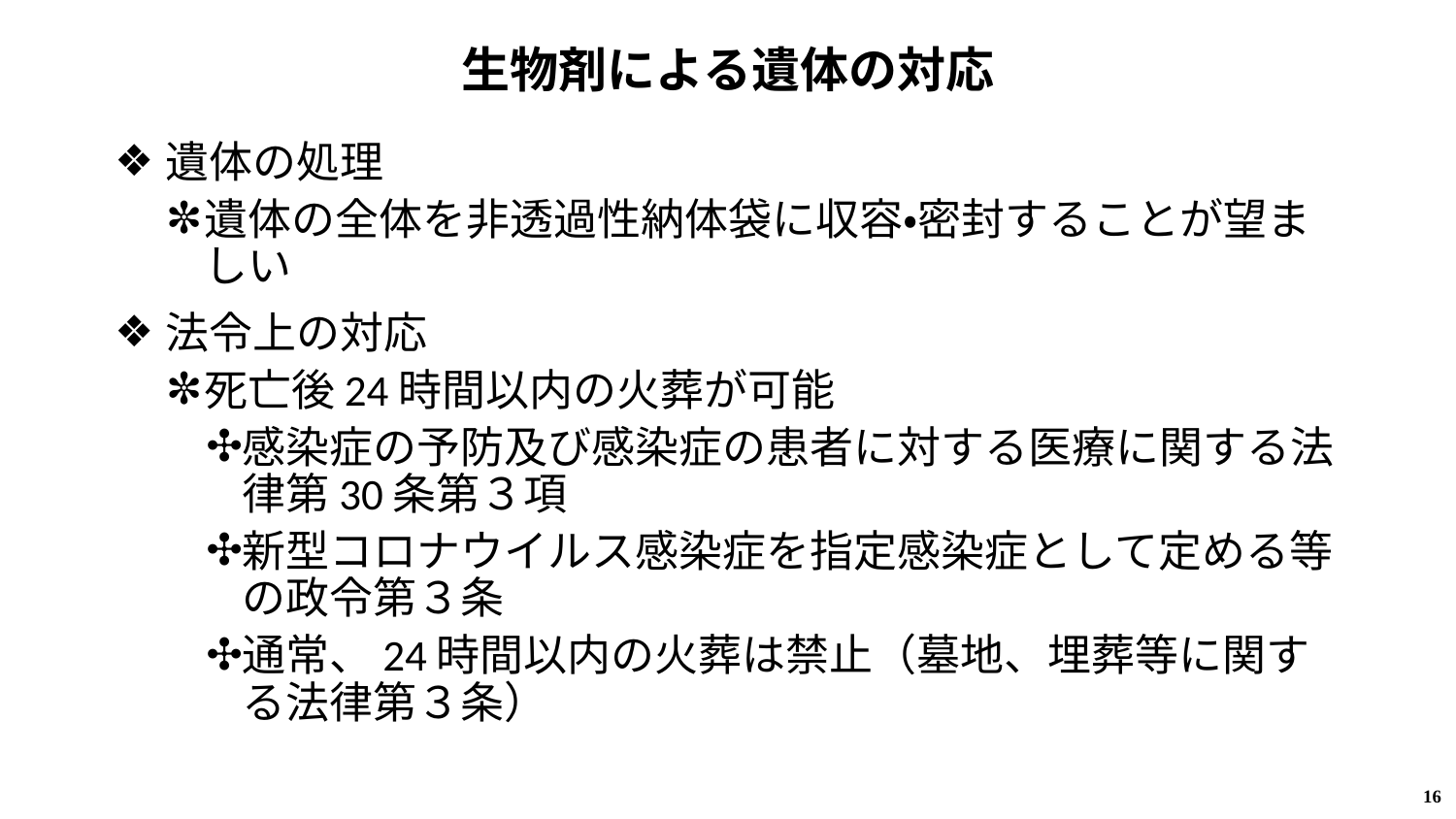

# 生物剤による遺体の対応
遺体の処理
遺体の全体を非透過性納体袋に収容・密封することが望ましい
法令上の対応
死亡後24時間以内の火葬が可能
感染症の予防及び感染症の患者に対する医療に関する法律第30条第３項
新型コロナウイルス感染症を指定感染症として定める等の政令第３条
通常、24時間以内の火葬は禁止（墓地、埋葬等に関する法律第３条）
16